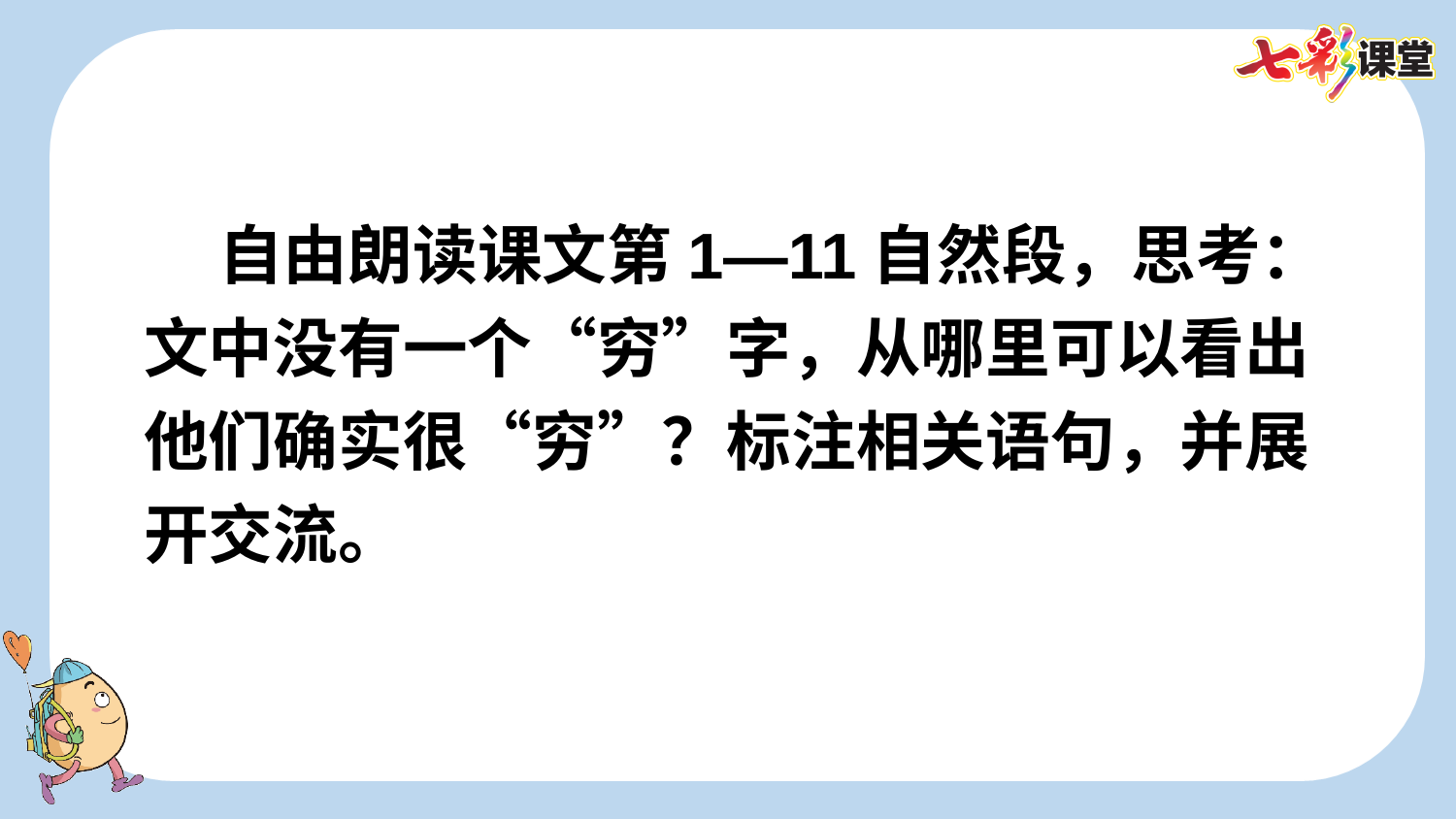

自由朗读课文第1—11自然段，思考：文中没有一个“穷”字，从哪里可以看出他们确实很“穷”？标注相关语句，并展开交流。